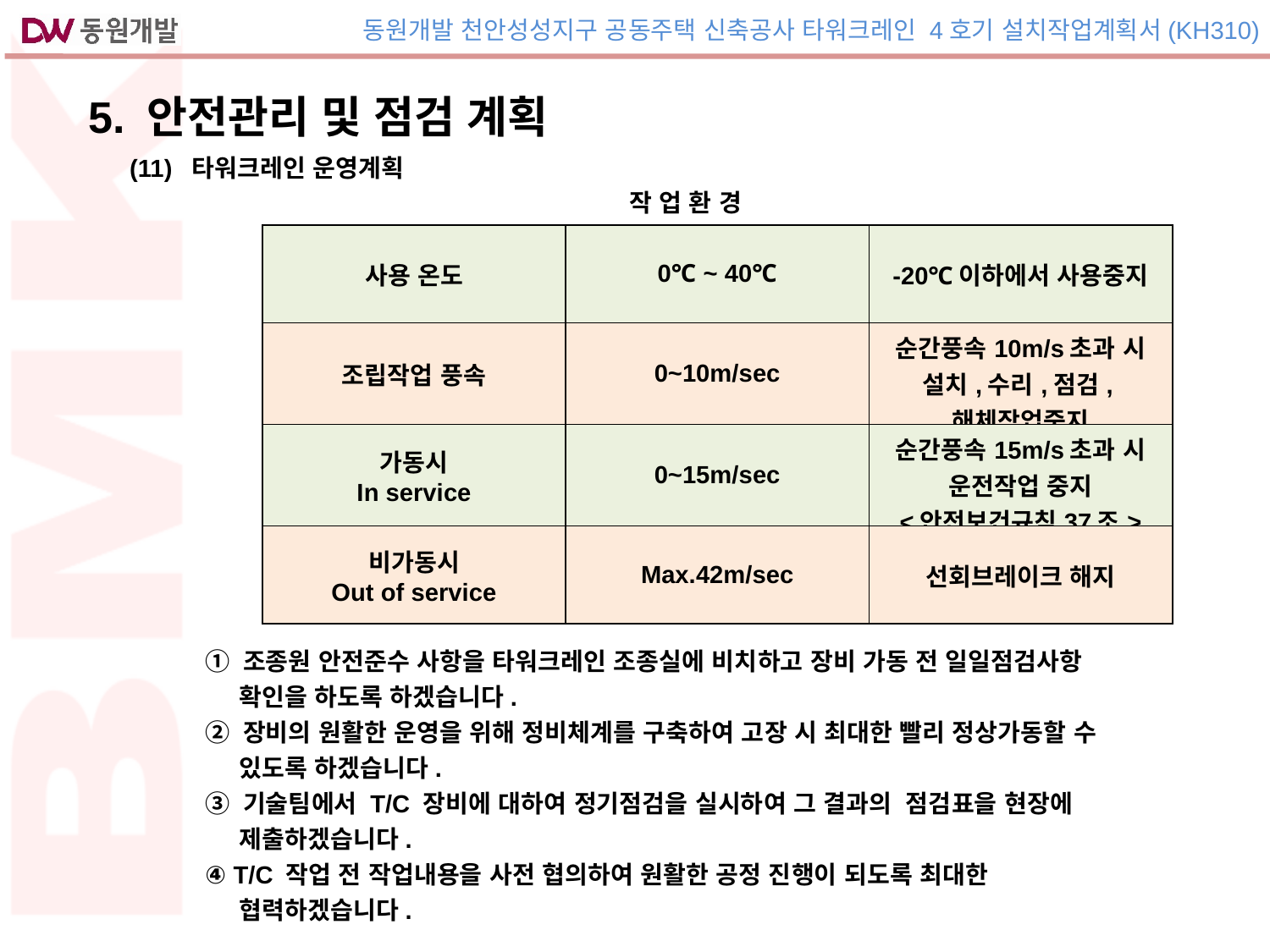

| 5. 안전관리 및 점검 계획 |
| --- |
| (11) 타워크레인 운영계획 |
| --- |
| 작 업 환 경 |
| --- |
| 사용 온도 | 0℃ ~ 40℃ | -20℃이하에서 사용중지 |
| --- | --- | --- |
| 조립작업 풍속 | 0~10m/sec | 순간풍속10m/s초과 시 설치,수리,점검,해체작업중지 |
| 가동시 In service | 0~15m/sec | 순간풍속15m/s초과 시 운전작업 중지 <안전보건규칙37조> |
| 비가동시 Out of service | Max.42m/sec | 선회브레이크 해지 |
   ① 조종원 안전준수 사항을 타워크레인 조종실에 비치하고 장비 가동 전 일일점검사항
       확인을 하도록 하겠습니다.
   ② 장비의 원활한 운영을 위해 정비체계를 구축하여 고장 시 최대한 빨리 정상가동할 수
       있도록 하겠습니다.
   ③ 기술팀에서 T/C 장비에 대하여 정기점검을 실시하여 그 결과의  점검표을 현장에
       제출하겠습니다.
   ④ T/C 작업 전 작업내용을 사전 협의하여 원활한 공정 진행이 되도록 최대한
       협력하겠습니다.